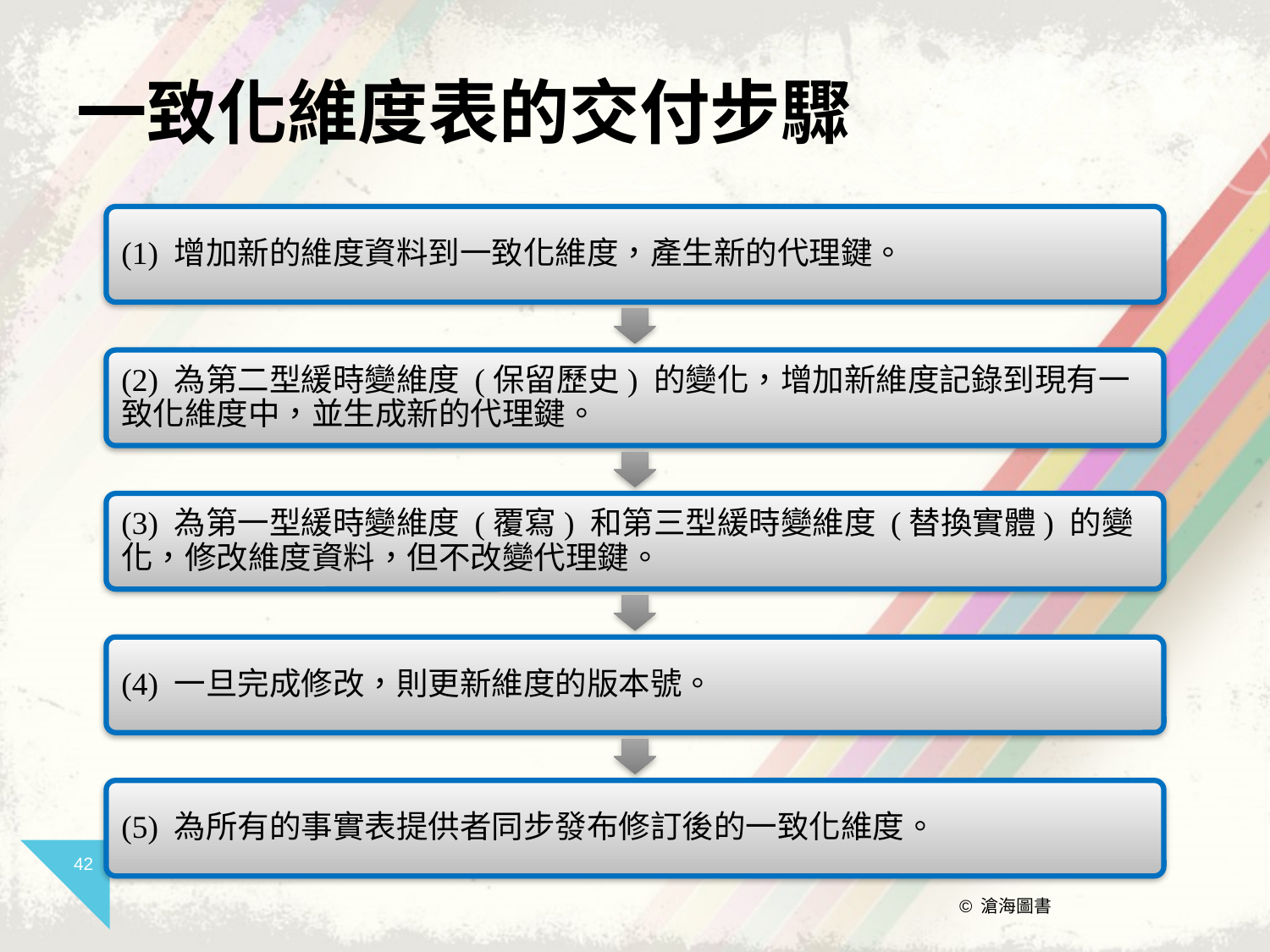

# 一致化維度表的交付步驟
(1) 增加新的維度資料到一致化維度，產生新的代理鍵。

(2) 為第二型緩時變維度 (保留歷史) 的變化，增加新維度記錄到現有一致化維度中，並生成新的代理鍵。

(3) 為第一型緩時變維度 (覆寫) 和第三型緩時變維度 (替換實體) 的變化，修改維度資料，但不改變代理鍵。

(4) 一旦完成修改，則更新維度的版本號。

(5) 為所有的事實表提供者同步發布修訂後的一致化維度。
42
© 滄海圖書